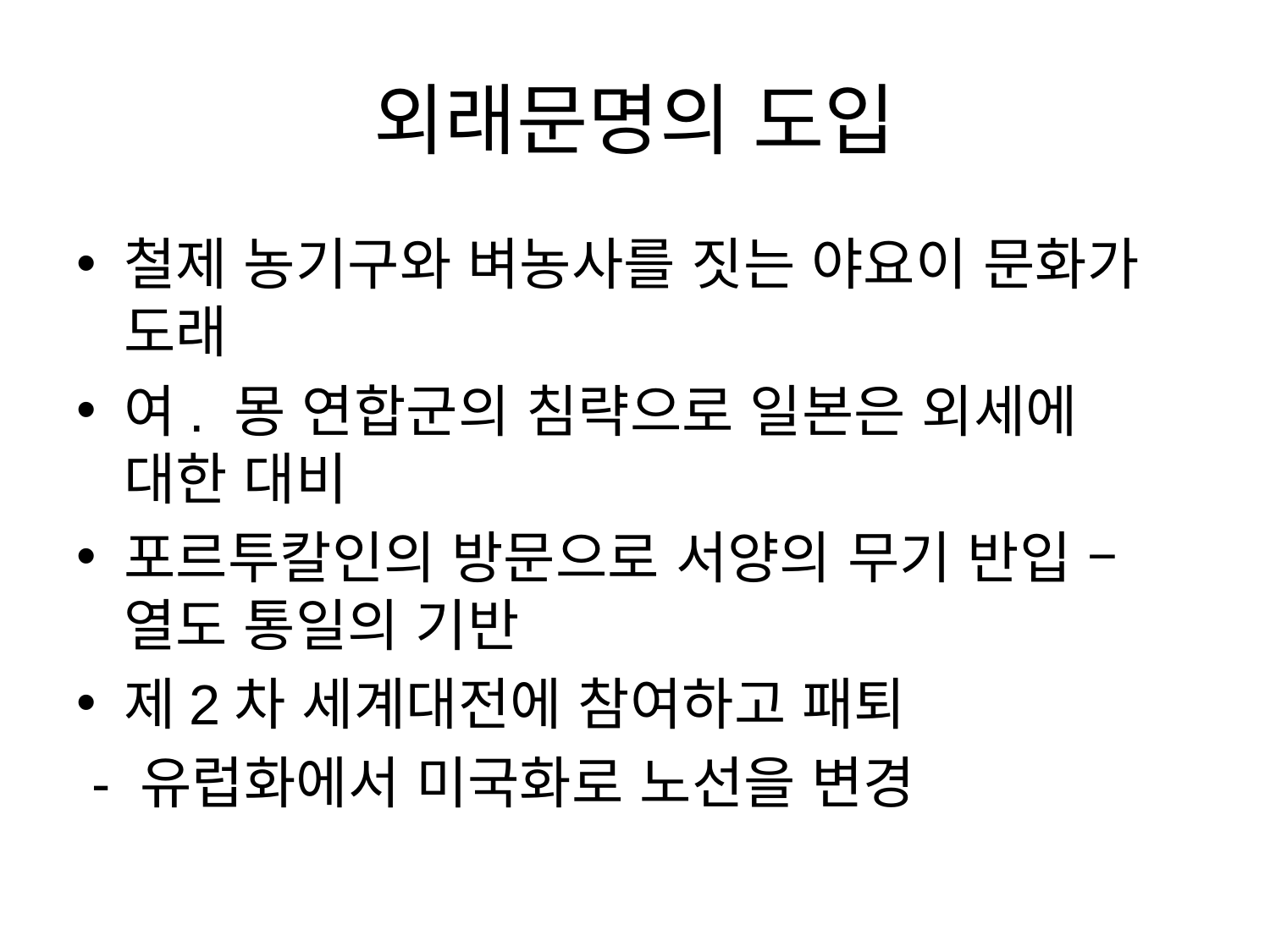

# 외래문명의 도입
철제 농기구와 벼농사를 짓는 야요이 문화가 도래
여. 몽 연합군의 침략으로 일본은 외세에 대한 대비
포르투칼인의 방문으로 서양의 무기 반입 – 열도 통일의 기반
제2차 세계대전에 참여하고 패퇴
 - 유럽화에서 미국화로 노선을 변경